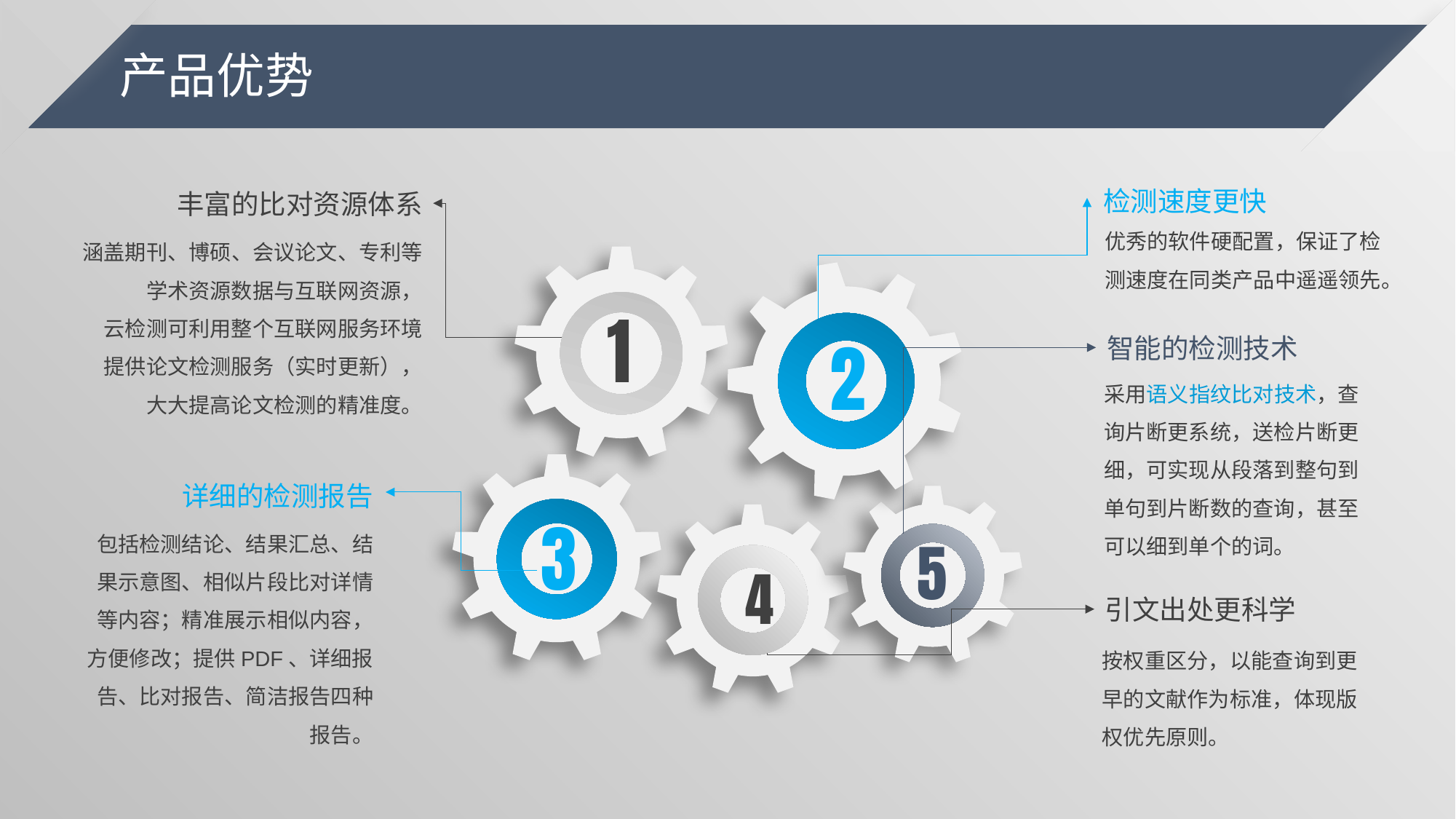

产品优势
检测速度更快
丰富的比对资源体系
优秀的软件硬配置，保证了检测速度在同类产品中遥遥领先。
涵盖期刊、博硕、会议论文、专利等
学术资源数据与互联网资源，
云检测可利用整个互联网服务环境
提供论文检测服务（实时更新），
大大提高论文检测的精准度。

1
智能的检测技术
2
采用语义指纹比对技术，查询片断更系统，送检片断更细，可实现从段落到整句到单句到片断数的查询，甚至可以细到单个的词。

详细的检测报告

3
包括检测结论、结果汇总、结果示意图、相似片段比对详情等内容；精准展示相似内容，方便修改；提供PDF、详细报告、比对报告、简洁报告四种报告。
5
4
引文出处更科学
按权重区分，以能查询到更早的文献作为标准，体现版权优先原则。